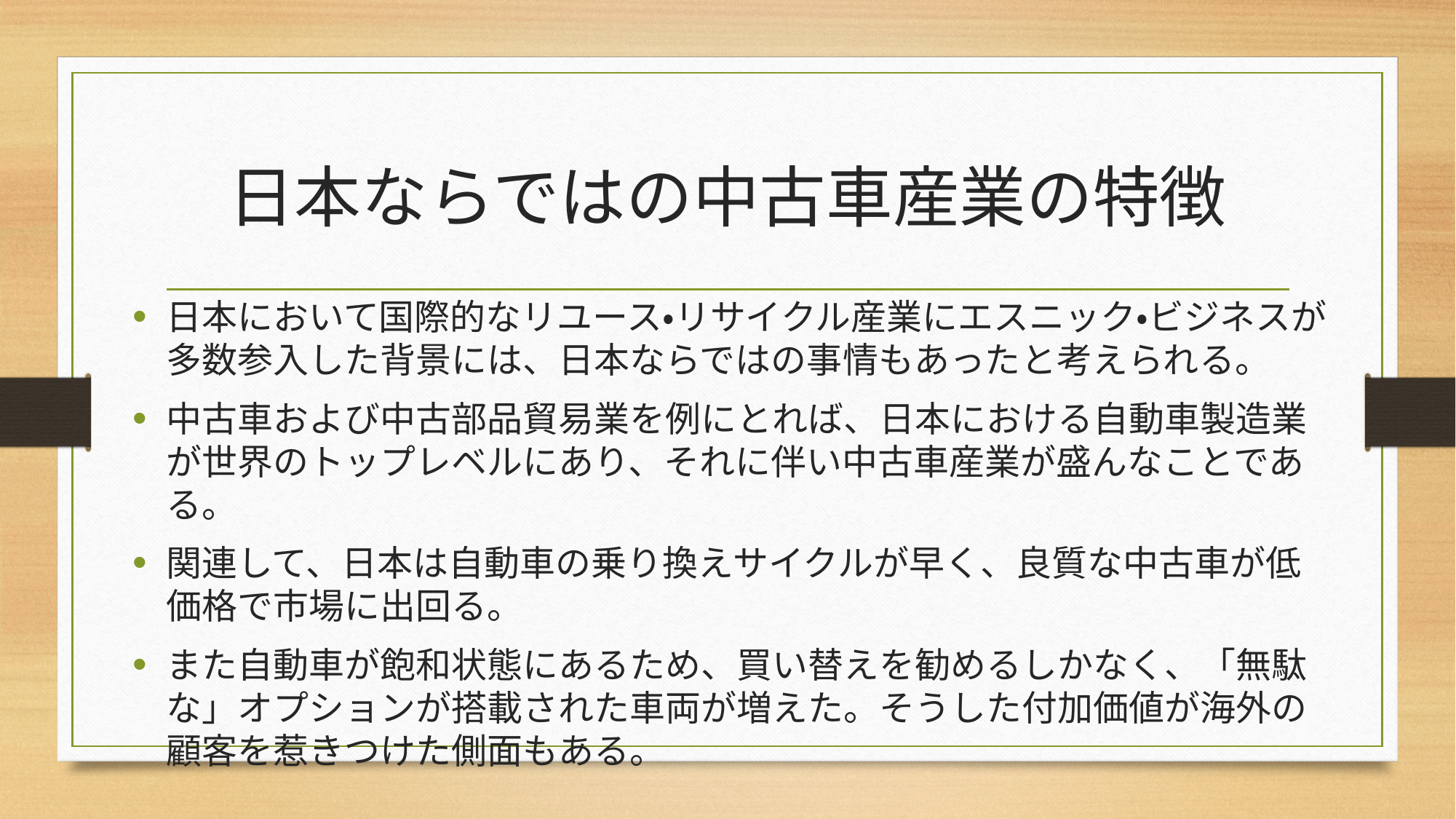

# 日本ならではの中古車産業の特徴
日本において国際的なリユース・リサイクル産業にエスニック・ビジネスが多数参入した背景には、日本ならではの事情もあったと考えられる。
中古車および中古部品貿易業を例にとれば、日本における自動車製造業が世界のトップレベルにあり、それに伴い中古車産業が盛んなことである。
関連して、日本は自動車の乗り換えサイクルが早く、良質な中古車が低価格で市場に出回る。
また自動車が飽和状態にあるため、買い替えを勧めるしかなく、「無駄な」オプションが搭載された車両が増えた。そうした付加価値が海外の顧客を惹きつけた側面もある。